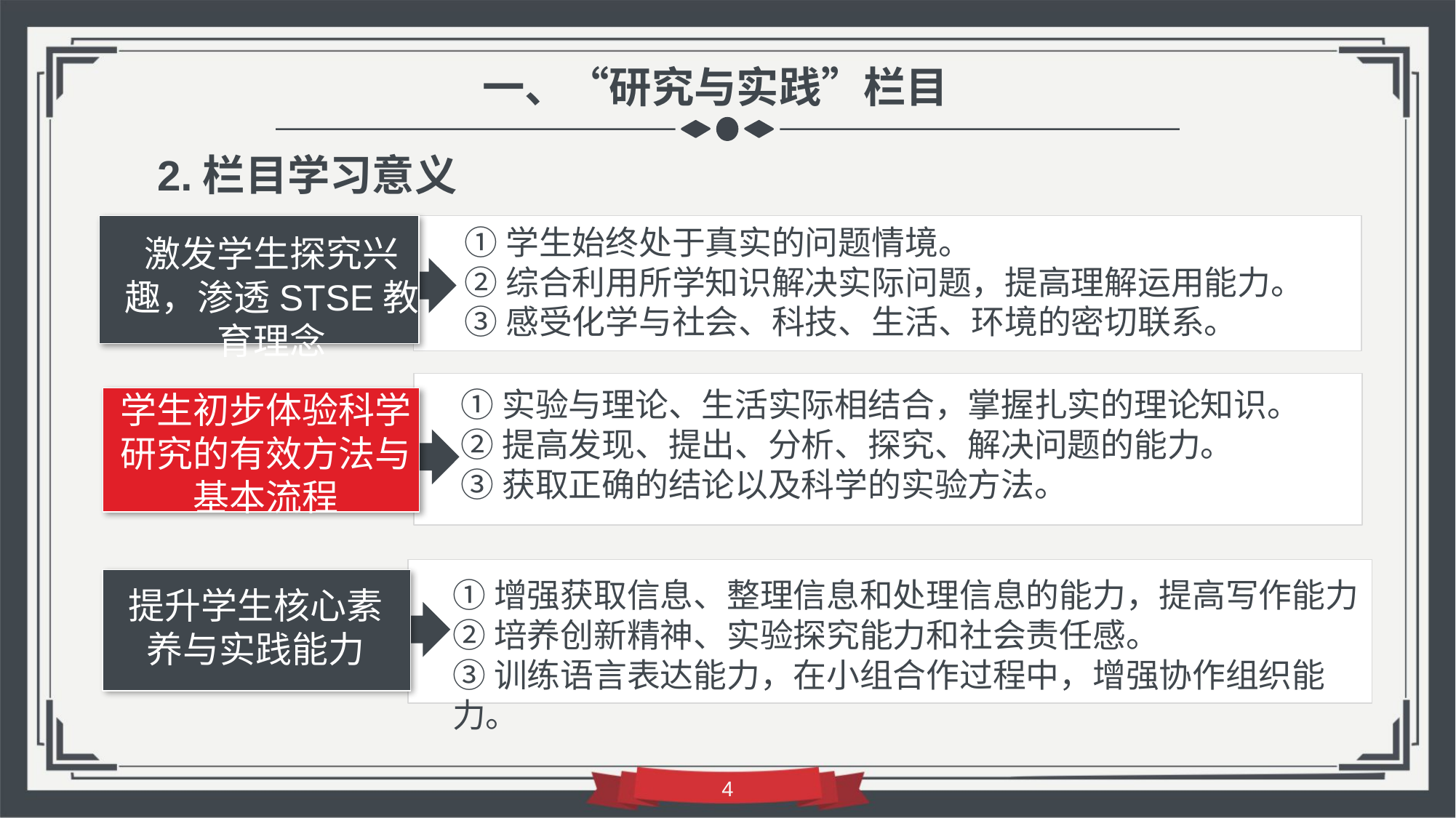

一、“研究与实践”栏目

2.栏目学习意义

①学生始终处于真实的问题情境。
②综合利用所学知识解决实际问题，提高理解运用能力。
③感受化学与社会、科技、生活、环境的密切联系。
激发学生探究兴趣，渗透STSE教育理念

①实验与理论、生活实际相结合，掌握扎实的理论知识。
②提高发现、提出、分析、探究、解决问题的能力。
③获取正确的结论以及科学的实验方法。
学生初步体验科学研究的有效方法与基本流程

①增强获取信息、整理信息和处理信息的能力，提高写作能力
②培养创新精神、实验探究能力和社会责任感。
③训练语言表达能力，在小组合作过程中，增强协作组织能力。

提升学生核心素养与实践能力